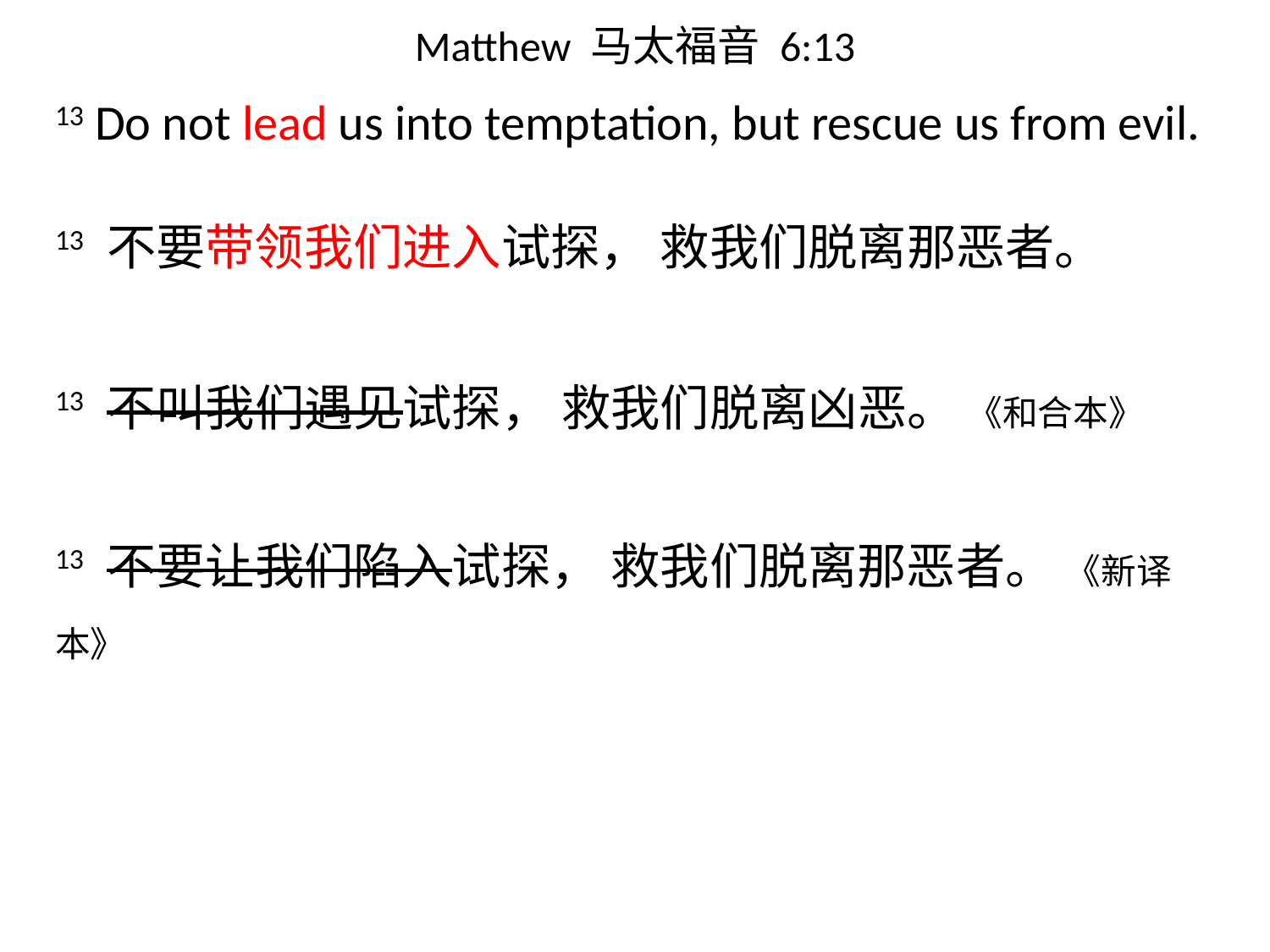

# Matthew 马太福音 6:13
13 Do not lead us into temptation, but rescue us from evil.

13 不要带领我们进入试探， 救我们脱离那恶者。

13 不叫我们遇见试探， 救我们脱离凶恶。 《和合本》

13 不要让我们陷入试探， 救我们脱离那恶者。 《新译本》